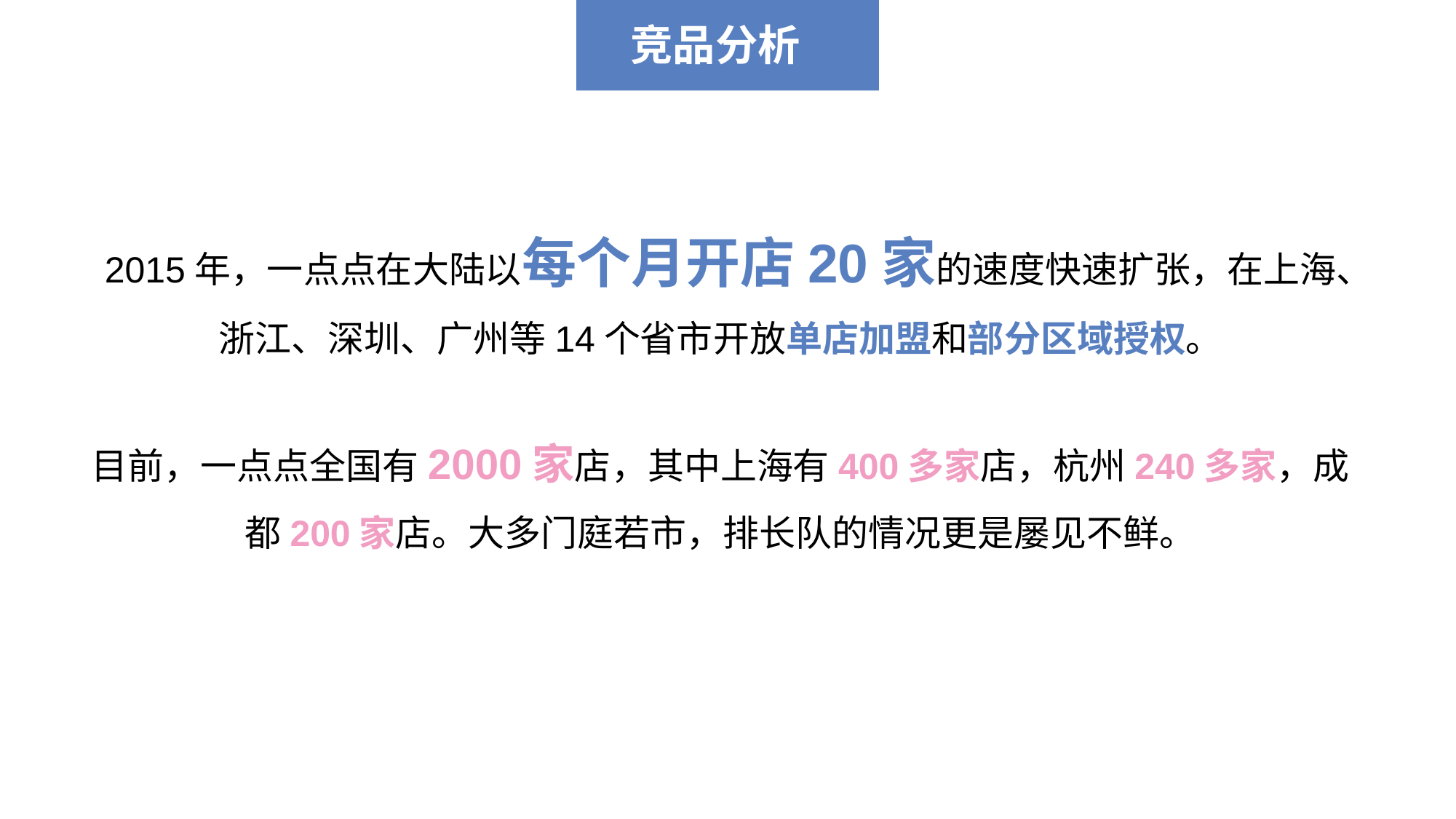

竞品分析
2015年，一点点在大陆以每个月开店20家的速度快速扩张，在上海、浙江、深圳、广州等14个省市开放单店加盟和部分区域授权。

目前，一点点全国有2000家店，其中上海有400多家店，杭州240多家，成都200家店。大多门庭若市，排长队的情况更是屡见不鲜。